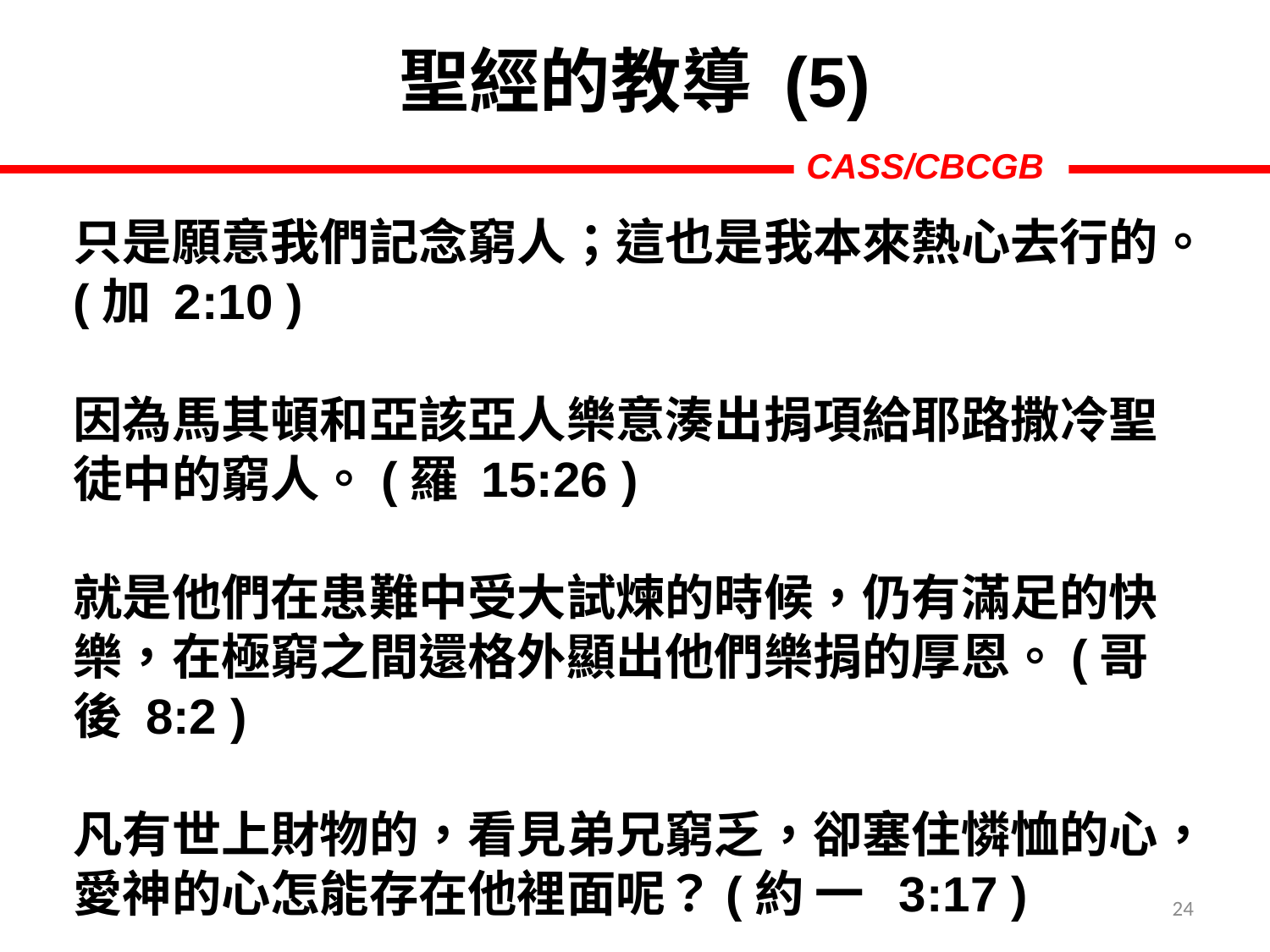

聖經的教導 (5)
只是願意我們記念窮人；這也是我本來熱心去行的。(加 2:10 )

因為馬其頓和亞該亞人樂意湊出捐項給耶路撒冷聖徒中的窮人。(羅 15:26 )

就是他們在患難中受大試煉的時候，仍有滿足的快樂，在極窮之間還格外顯出他們樂捐的厚恩。(哥後 8:2 )

凡有世上財物的，看見弟兄窮乏，卻塞住憐恤的心，愛神的心怎能存在他裡面呢？(約 一  3:17 )

24